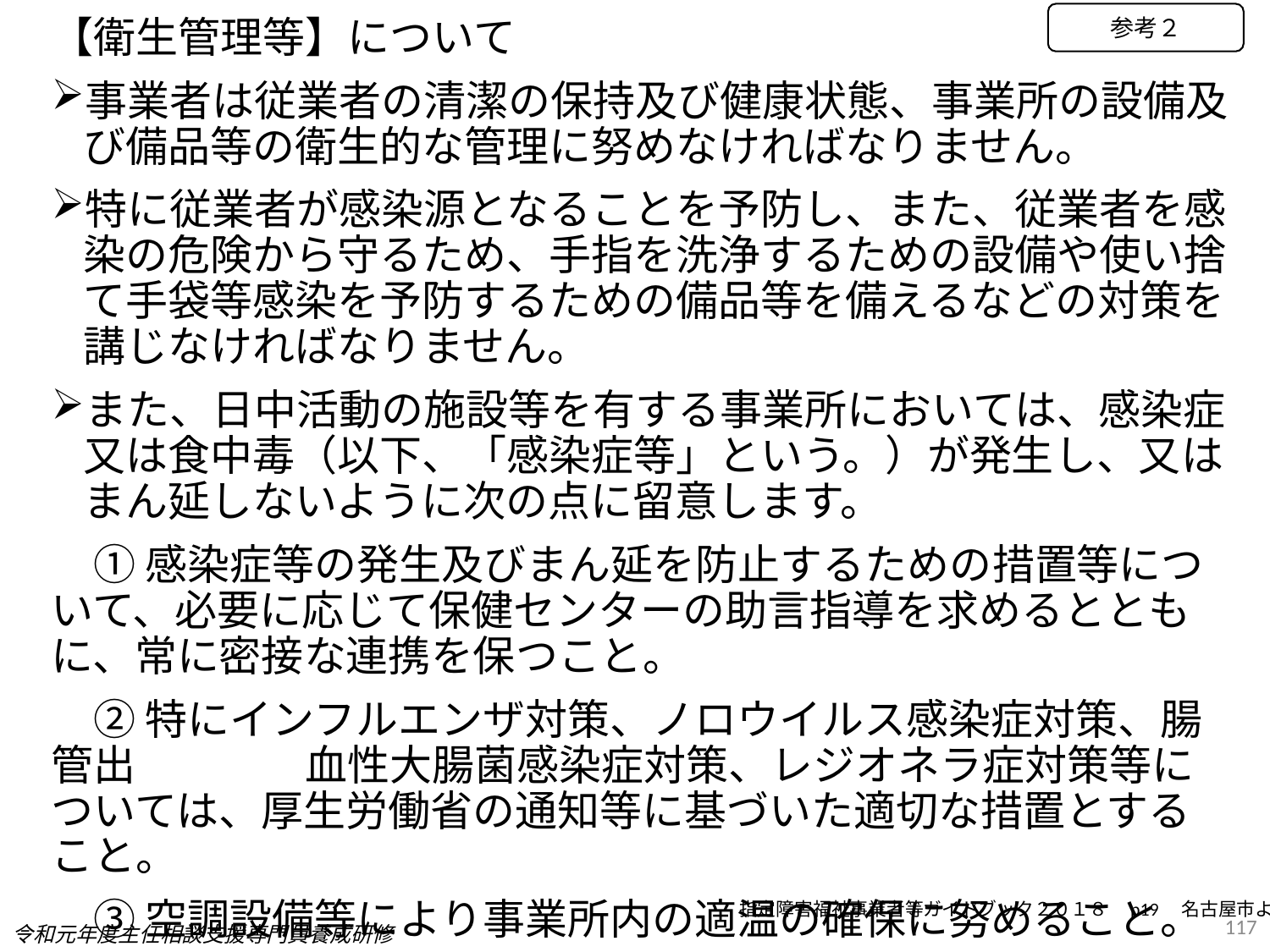

参考２
【衛生管理等】について
事業者は従業者の清潔の保持及び健康状態、事業所の設備及び備品等の衛生的な管理に努めなければなりません。
特に従業者が感染源となることを予防し、また、従業者を感染の危険から守るため、手指を洗浄するための設備や使い捨て手袋等感染を予防するための備品等を備えるなどの対策を講じなければなりません。
また、日中活動の施設等を有する事業所においては、感染症又は食中毒（以下、「感染症等」という。）が発生し、又はまん延しないように次の点に留意します。
　① 感染症等の発生及びまん延を防止するための措置等について、必要に応じて保健センターの助言指導を求めるとともに、常に密接な連携を保つこと。
　② 特にインフルエンザ対策、ノロウイルス感染症対策、腸管出　　　　血性大腸菌感染症対策、レジオネラ症対策等については、厚生労働省の通知等に基づいた適切な措置とすること。
　③ 空調設備等により事業所内の適温の確保に努めること。
指定障害福祉事業者等ガイドブック２０１８　p19　名古屋市より
117
令和元年度主任相談支援専門員養成研修